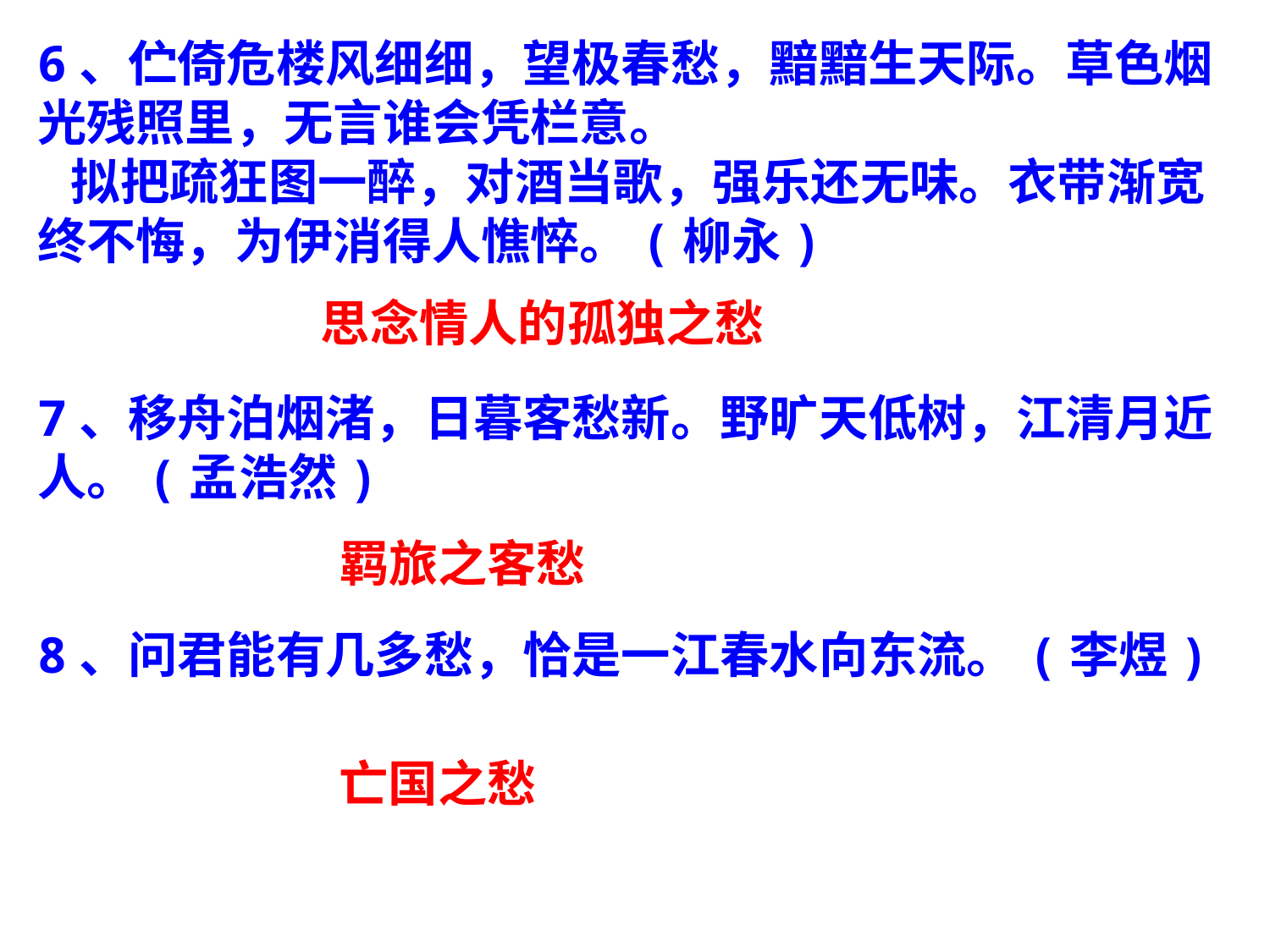

6、伫倚危楼风细细，望极春愁，黯黯生天际。草色烟光残照里，无言谁会凭栏意。
   拟把疏狂图一醉，对酒当歌，强乐还无味。衣带渐宽终不悔，为伊消得人憔悴。(柳永)

7、移舟泊烟渚，日暮客愁新。野旷天低树，江清月近人。(孟浩然)

8、问君能有几多愁，恰是一江春水向东流。(李煜)

　思念情人的孤独之愁
羁旅之客愁
亡国之愁